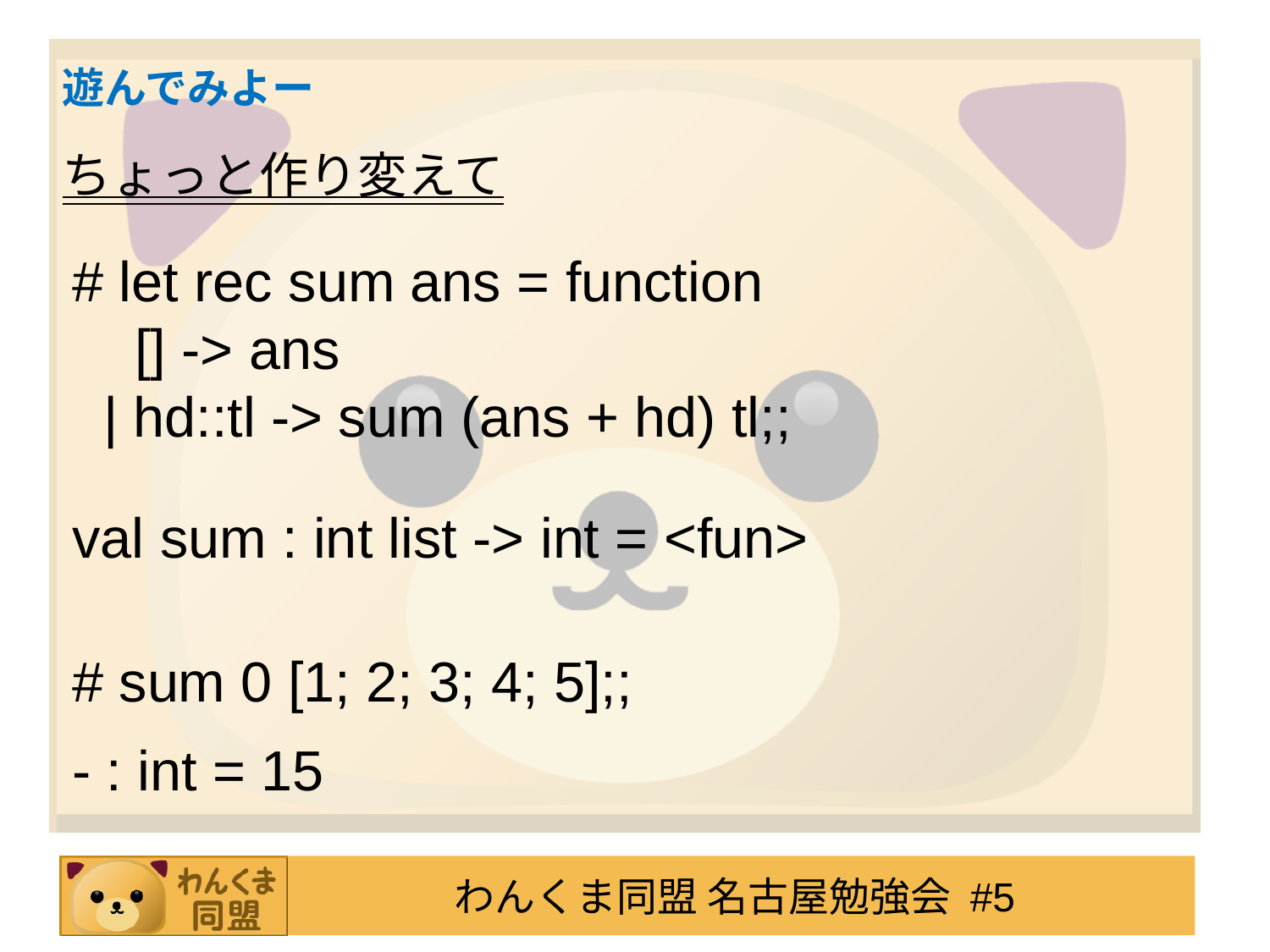

# 遊んでみよー
ちょっと作り変えて
# let rec sum ans = function
    [] -> ans
  | hd::tl -> sum (ans + hd) tl;;
val sum : int list -> int = <fun>
# sum 0 [1; 2; 3; 4; 5];;
- : int = 15